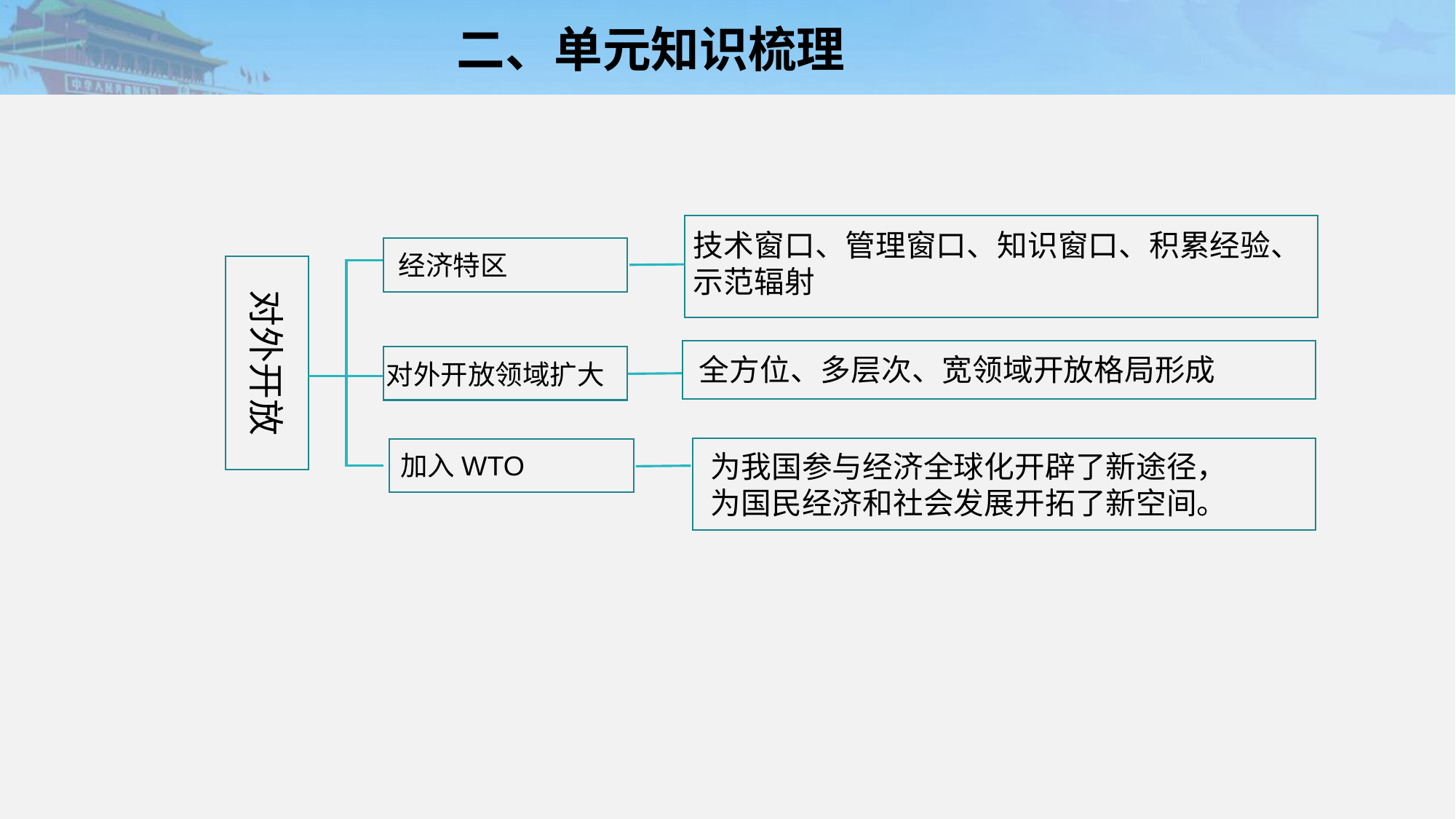

二、单元知识梳理

技术窗口、管理窗口、知识窗口、积累经验、示范辐射

经济特区
对外开放

全方位、多层次、宽领域开放格局形成

对外开放领域扩大

为我国参与经济全球化开辟了新途径，
为国民经济和社会发展开拓了新空间。
加入WTO